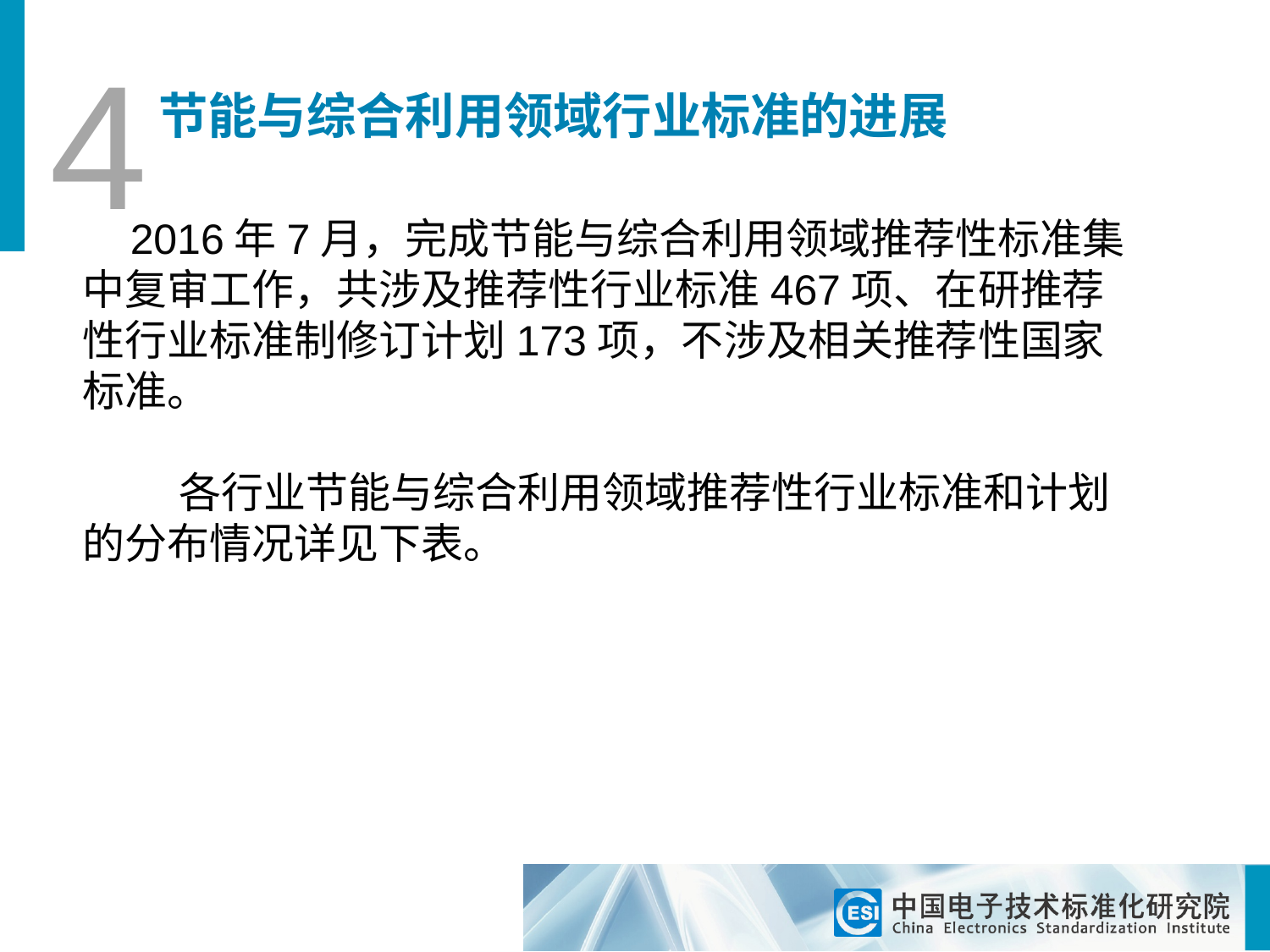

4
节能与综合利用领域行业标准的进展
    2016年7月，完成节能与综合利用领域推荐性标准集中复审工作，共涉及推荐性行业标准467项、在研推荐性行业标准制修订计划173项，不涉及相关推荐性国家标准。

         各行业节能与综合利用领域推荐性行业标准和计划的分布情况详见下表。